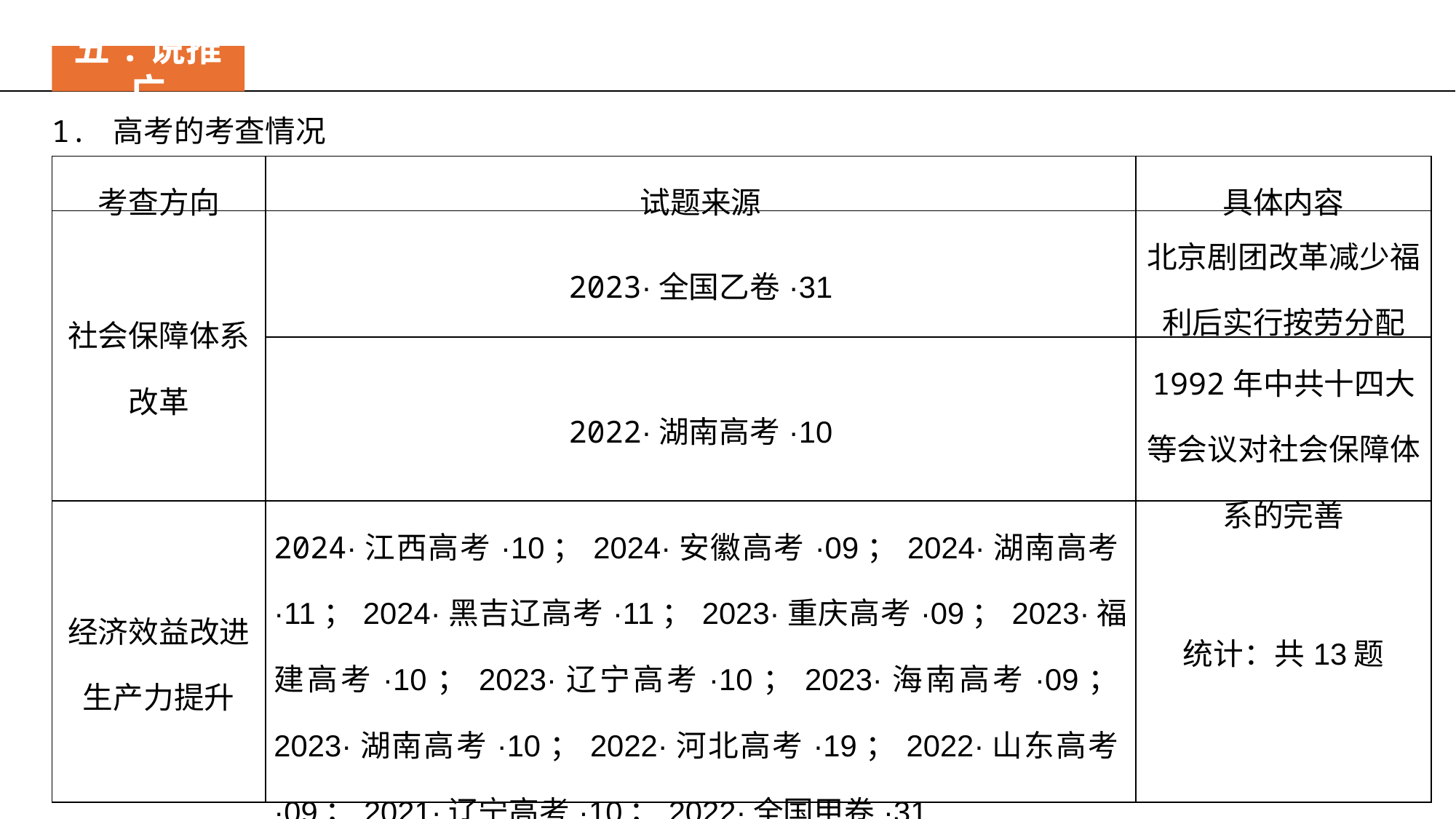

五.说推广
1. 高考的考查情况
| 考查方向 | 试题来源 | 具体内容 |
| --- | --- | --- |
| 社会保障体系改革 | 2023·全国乙卷·31 | 北京剧团改革减少福利后实行按劳分配 |
|  | 2022·湖南高考·10 | 1992年中共十四大等会议对社会保障体系的完善 |
| 经济效益改进生产力提升 | 2024·江西高考·10；2024·安徽高考·09；2024·湖南高考·11；2024·黑吉辽高考·11；2023·重庆高考·09；2023·福建高考·10；2023·辽宁高考·10；2023·海南高考·09；2023·湖南高考·10；2022·河北高考·19；2022·山东高考·09；2021·辽宁高考·10；2022·全国甲卷·31 | 统计：共13题 |